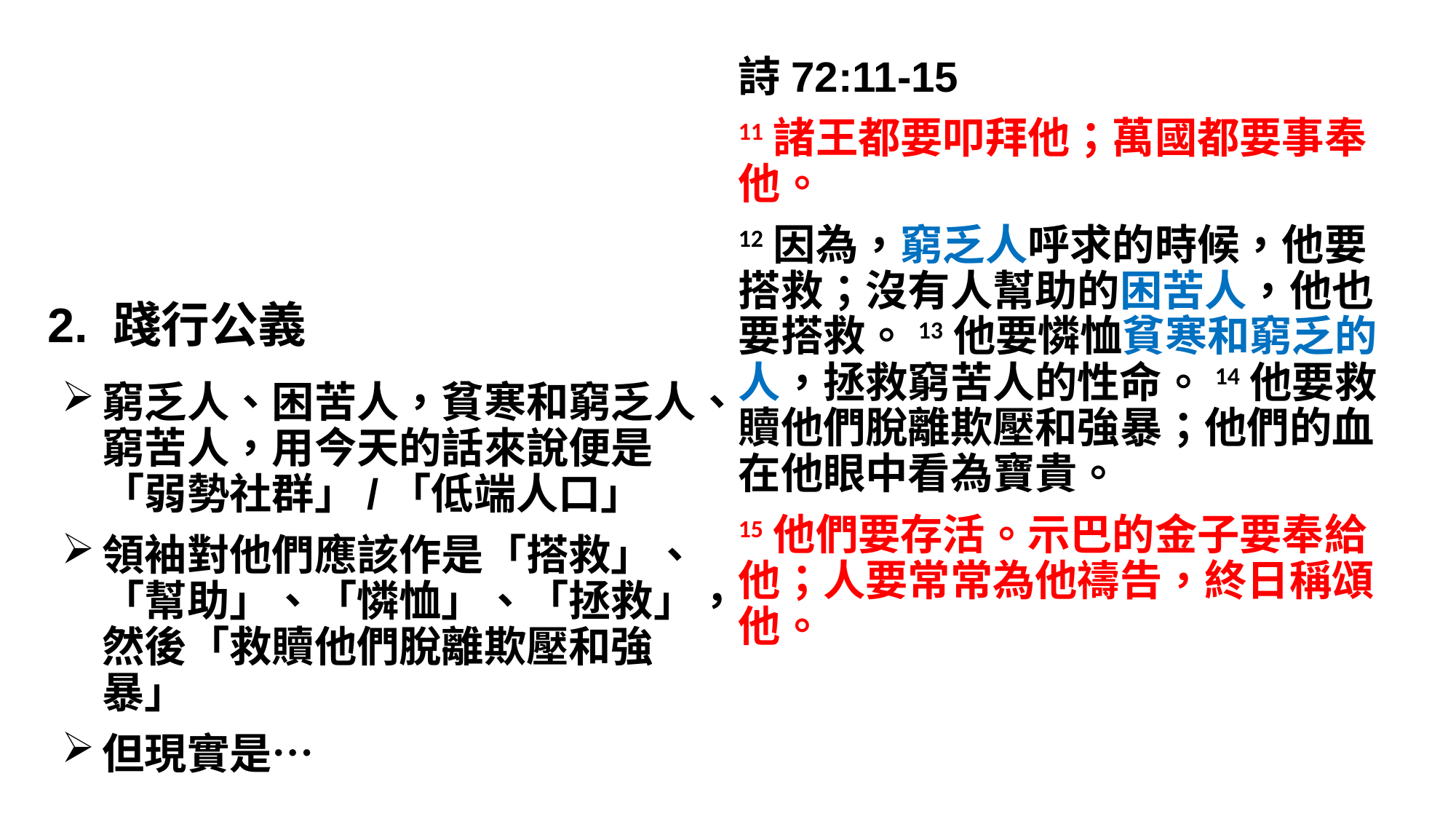

#
詩72:11-15
11諸王都要叩拜他；萬國都要事奉他。
12因為，窮乏人呼求的時候，他要搭救；沒有人幫助的困苦人，他也要搭救。13他要憐恤貧寒和窮乏的人，拯救窮苦人的性命。14他要救贖他們脫離欺壓和強暴；他們的血在他眼中看為寶貴。
15他們要存活。示巴的金子要奉給他；人要常常為他禱告，終日稱頌他。
2. 踐行公義
窮乏人、困苦人，貧寒和窮乏人、窮苦人，用今天的話來說便是「弱勢社群」/「低端人口」
領袖對他們應該作是「搭救」、「幫助」、「憐恤」、「拯救」，然後「救贖他們脫離欺壓和強暴」
但現實是…